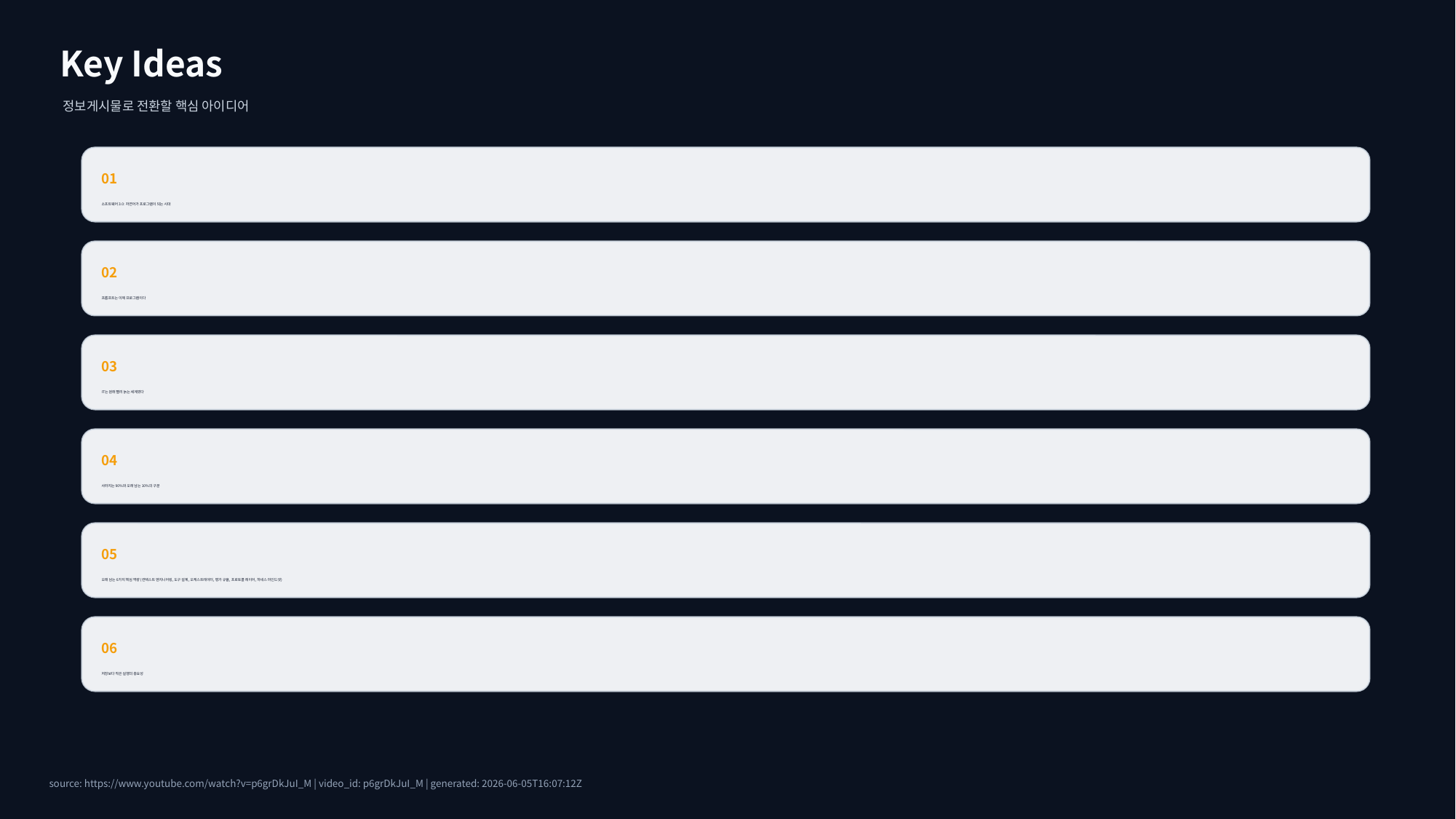

Key Ideas
정보게시물로 전환할 핵심 아이디어

01
소프트웨어 3.0: 자연어가 프로그램이 되는 시대

02
프롬프트는 이제 프로그램이다

03
IT는 원래 빨리 늙는 세계였다

04
사라지는 90%와 오래 남는 10%의 구분

05
오래 남는 6가지 핵심 역량 (컨텍스트 엔지니어링, 도구 설계, 오케스트레이터, 평가 규율, 프로토콜 레이어, 하네스 마인드셋)

06
저장보다 작은 실행의 중요성
source: https://www.youtube.com/watch?v=p6grDkJuI_M | video_id: p6grDkJuI_M | generated: 2026-06-05T16:07:12Z